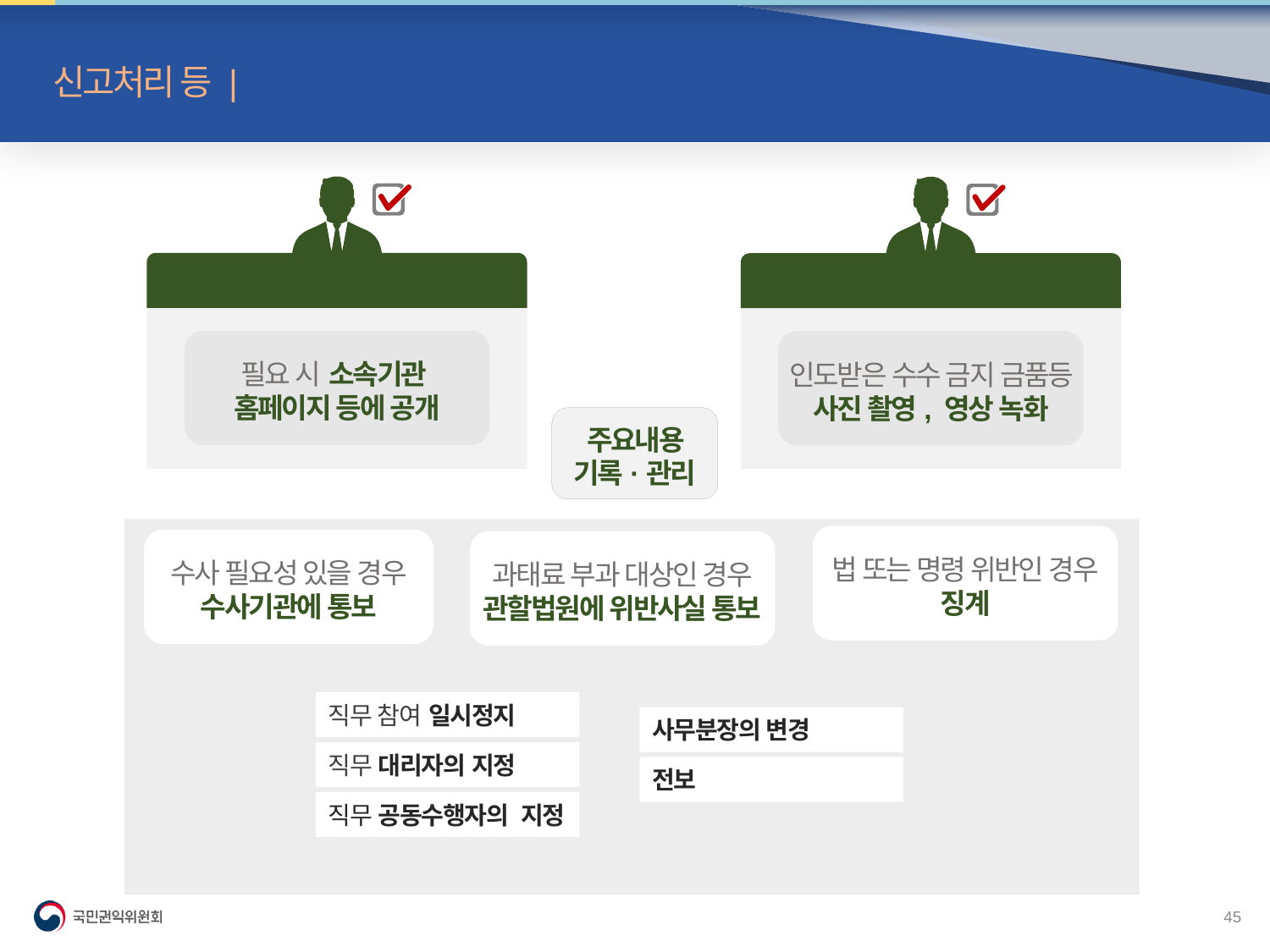

신고처리 등 | 소속기관장

부정청탁

필요 시 소속기관
홈페이지 등에 공개

금품등 수수

인도받은 수수 금지 금품등
사진 촬영, 영상 녹화
주요내용 기록·관리

법 또는 명령 위반인 경우
징계
수사 필요성 있을 경우
수사기관에 통보
과태료 부과 대상인 경우
관할법원에 위반사실 통보
직무 참여 일시정지
직무 대리자의 지정
직무 공동수행자의  지정
사무분장의 변경
전보
45